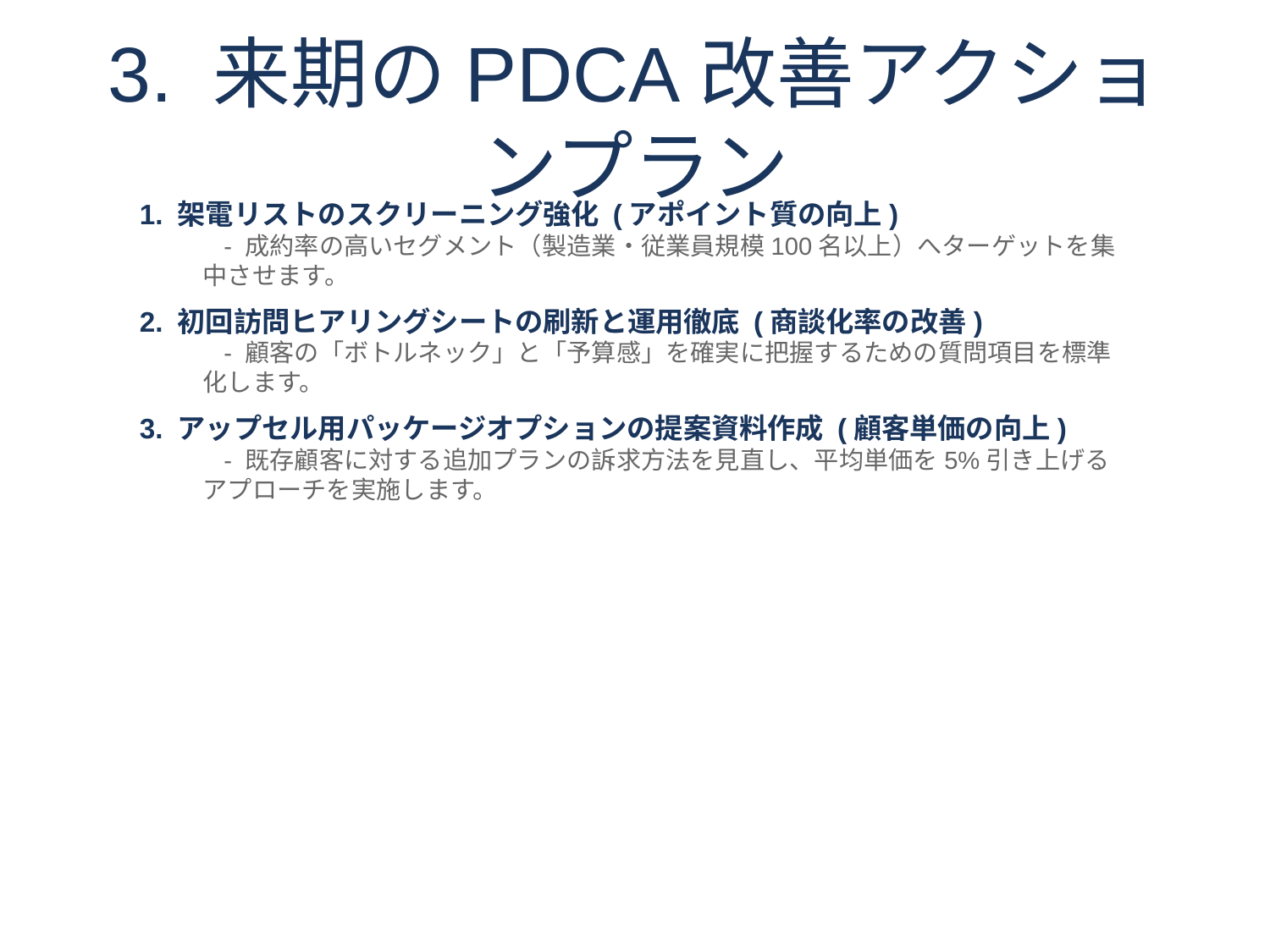

# 3. 来期のPDCA改善アクションプラン
1. 架電リストのスクリーニング強化 (アポイント質の向上)
   - 成約率の高いセグメント（製造業・従業員規模100名以上）へターゲットを集中させます。
2. 初回訪問ヒアリングシートの刷新と運用徹底 (商談化率の改善)
   - 顧客の「ボトルネック」と「予算感」を確実に把握するための質問項目を標準化します。
3. アップセル用パッケージオプションの提案資料作成 (顧客単価の向上)
   - 既存顧客に対する追加プランの訴求方法を見直し、平均単価を5%引き上げるアプローチを実施します。